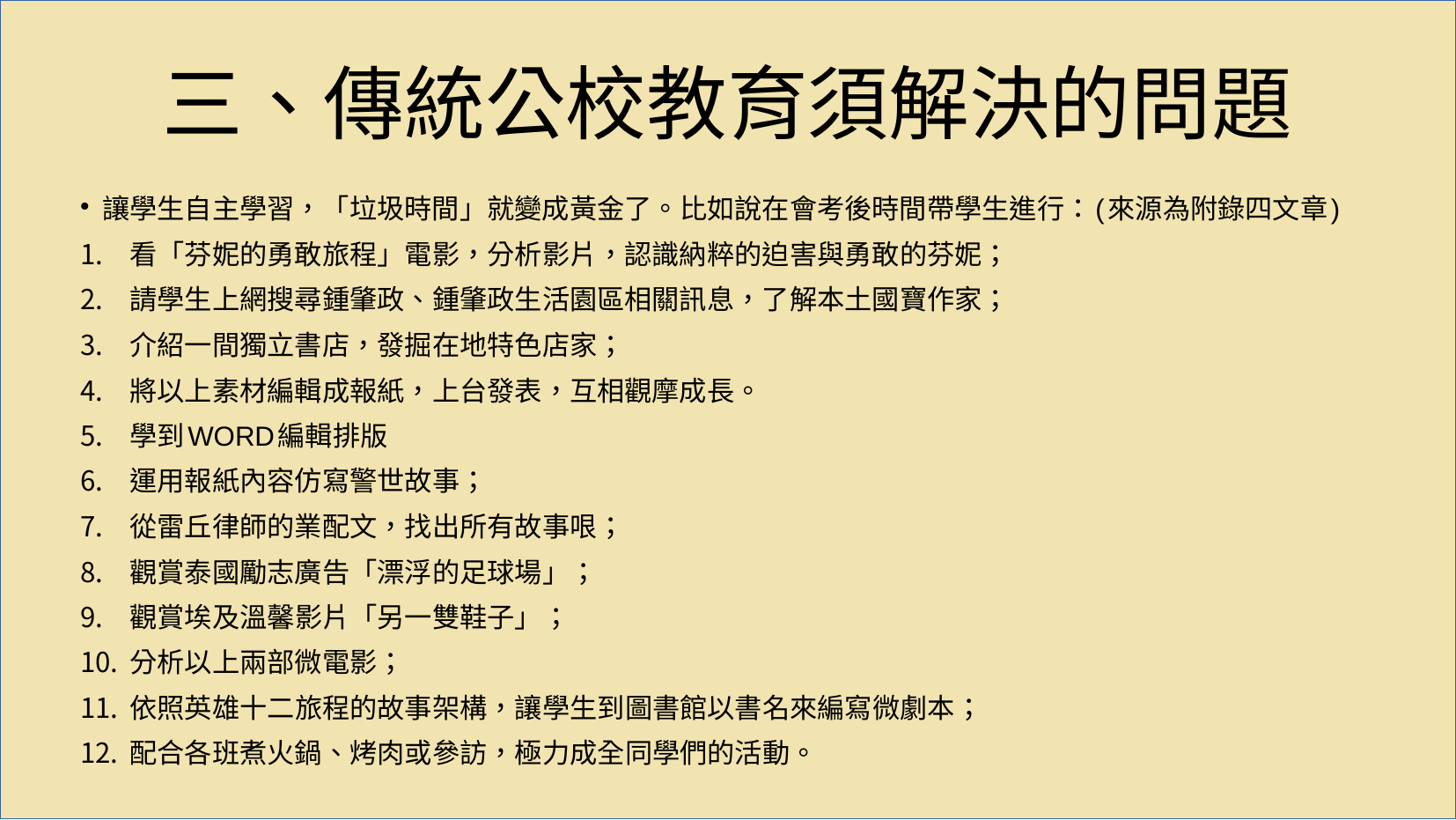

# 三、傳統公校教育須解決的問題
讓學生自主學習，「垃圾時間」就變成黃金了。比如說在會考後時間帶學生進行：(來源為附錄四文章)
    看「芬妮的勇敢旅程」電影，分析影片，認識納粹的迫害與勇敢的芬妮；
    請學生上網搜尋鍾肇政、鍾肇政生活園區相關訊息，了解本土國寶作家；
    介紹一間獨立書店，發掘在地特色店家；
    將以上素材編輯成報紙，上台發表，互相觀摩成長。
    學到WORD編輯排版
    運用報紙內容仿寫警世故事；
    從雷丘律師的業配文，找出所有故事哏；
    觀賞泰國勵志廣告「漂浮的足球場」；
    觀賞埃及溫馨影片「另一雙鞋子」；
    分析以上兩部微電影；
    依照英雄十二旅程的故事架構，讓學生到圖書館以書名來編寫微劇本；
    配合各班煮火鍋、烤肉或參訪，極力成全同學們的活動。